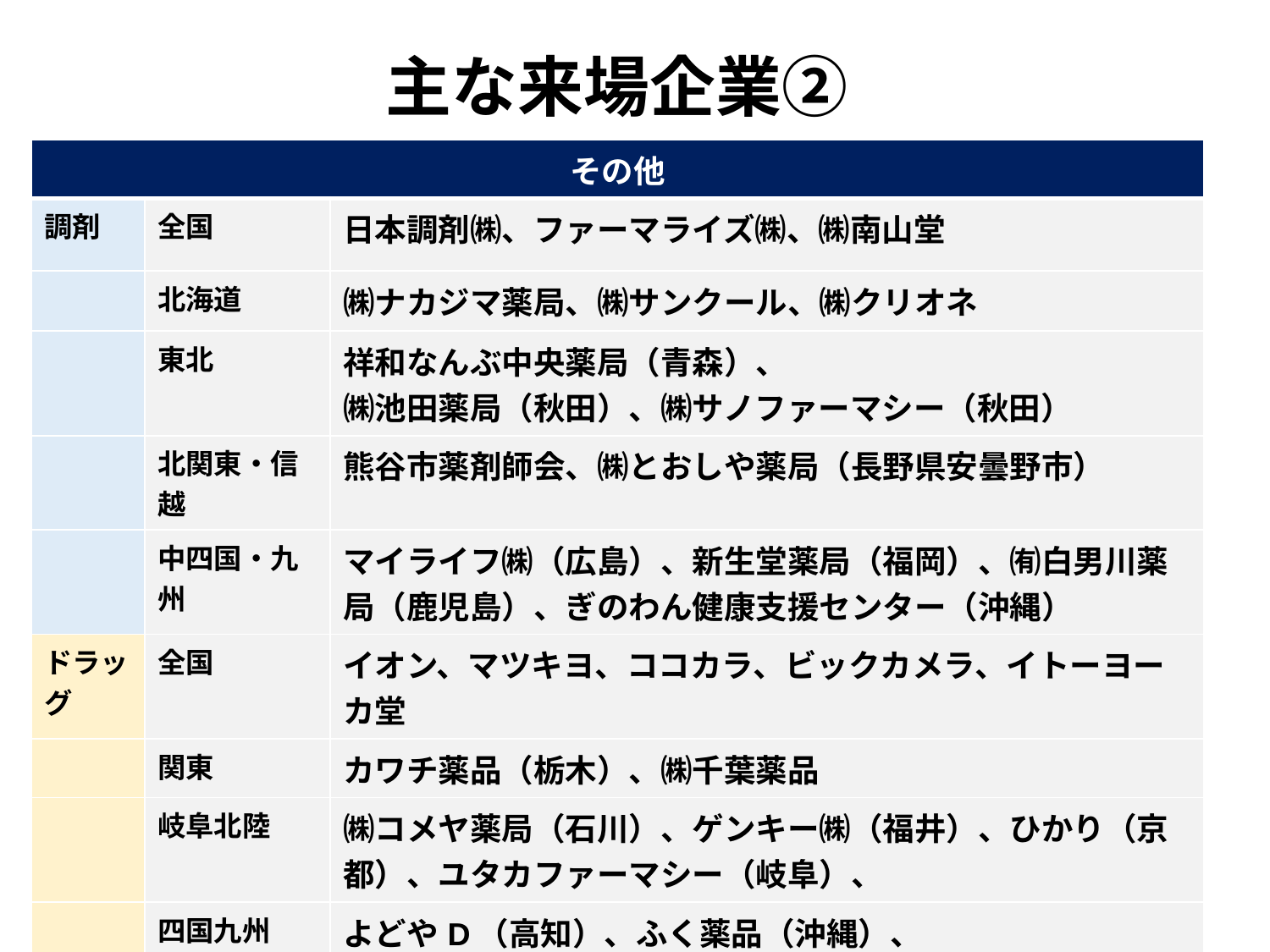

# 主な来場企業②
| その他 |  |  |
| --- | --- | --- |
| 調剤 | 全国 | 日本調剤㈱、ファーマライズ㈱、㈱南山堂 |
|  | 北海道 | ㈱ナカジマ薬局、㈱サンクール、㈱クリオネ |
|  | 東北 | 祥和なんぶ中央薬局（青森）、 ㈱池田薬局（秋田）、㈱サノファーマシー（秋田） |
|  | 北関東・信越 | 熊谷市薬剤師会、㈱とおしや薬局（長野県安曇野市） |
|  | 中四国・九州 | マイライフ㈱（広島）、新生堂薬局（福岡）、㈲白男川薬局（鹿児島）、ぎのわん健康支援センター（沖縄） |
| ドラッグ | 全国 | イオン、マツキヨ、ココカラ、ビックカメラ、イトーヨーカ堂 |
|  | 関東 | カワチ薬品（栃木）、㈱千葉薬品 |
|  | 岐阜北陸 | ㈱コメヤ薬局（石川）、ゲンキー㈱（福井）、ひかり（京都）、ユタカファーマシー（岐阜）、 |
|  | 四国九州 | よどやD（高知）、ふく薬品（沖縄）、 |
| その他 |  | ㈱TRIAL、マキオAZ（鹿児島）など小売企業 |